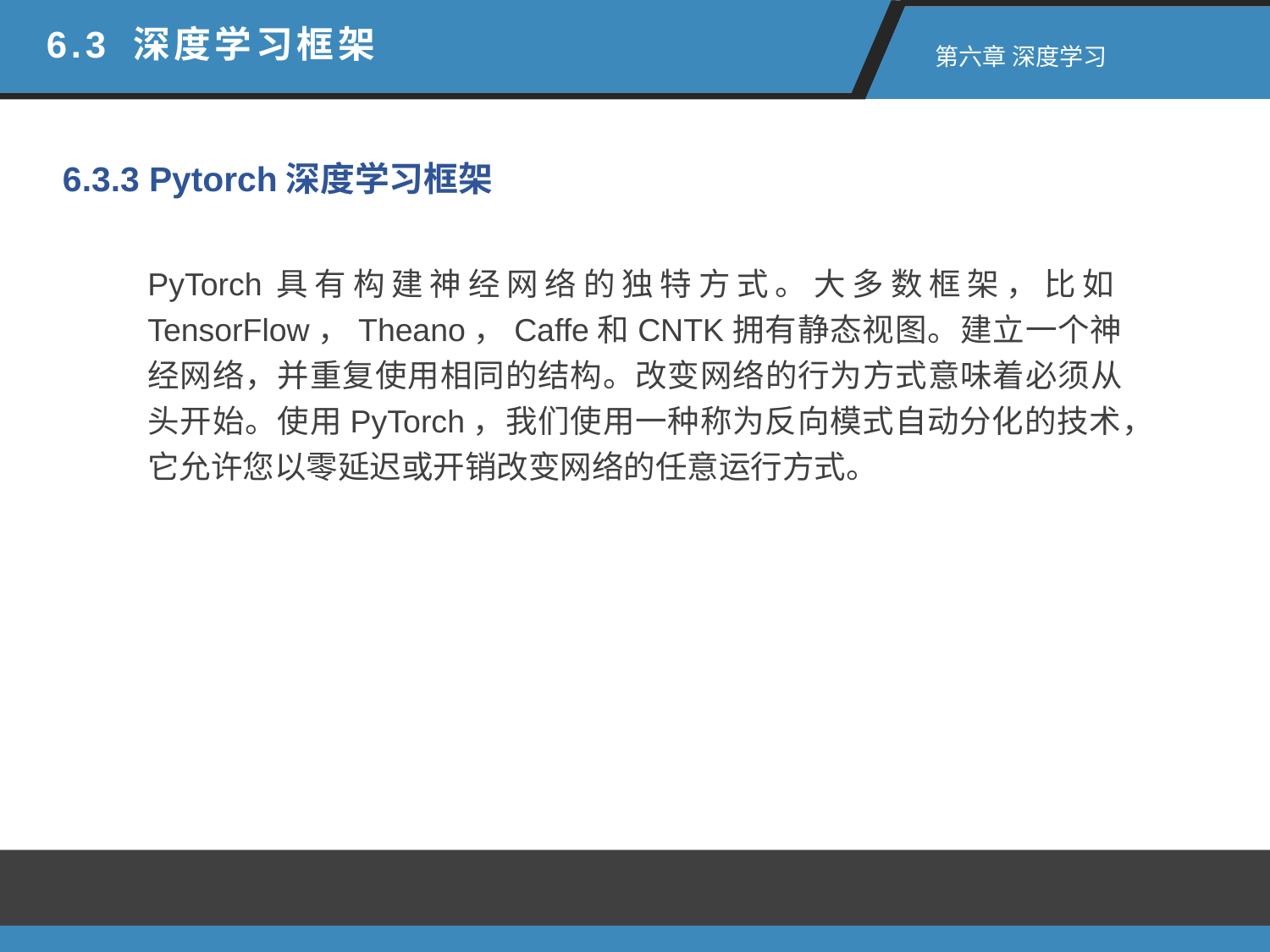

6.3 深度学习框架
  第六章 深度学习
6.3.3 Pytorch深度学习框架
PyTorch具有构建神经网络的独特方式。大多数框架，比如TensorFlow，Theano，Caffe和CNTK拥有静态视图。建立一个神经网络，并重复使用相同的结构。改变网络的行为方式意味着必须从头开始。使用PyTorch，我们使用一种称为反向模式自动分化的技术，它允许您以零延迟或开销改变网络的任意运行方式。